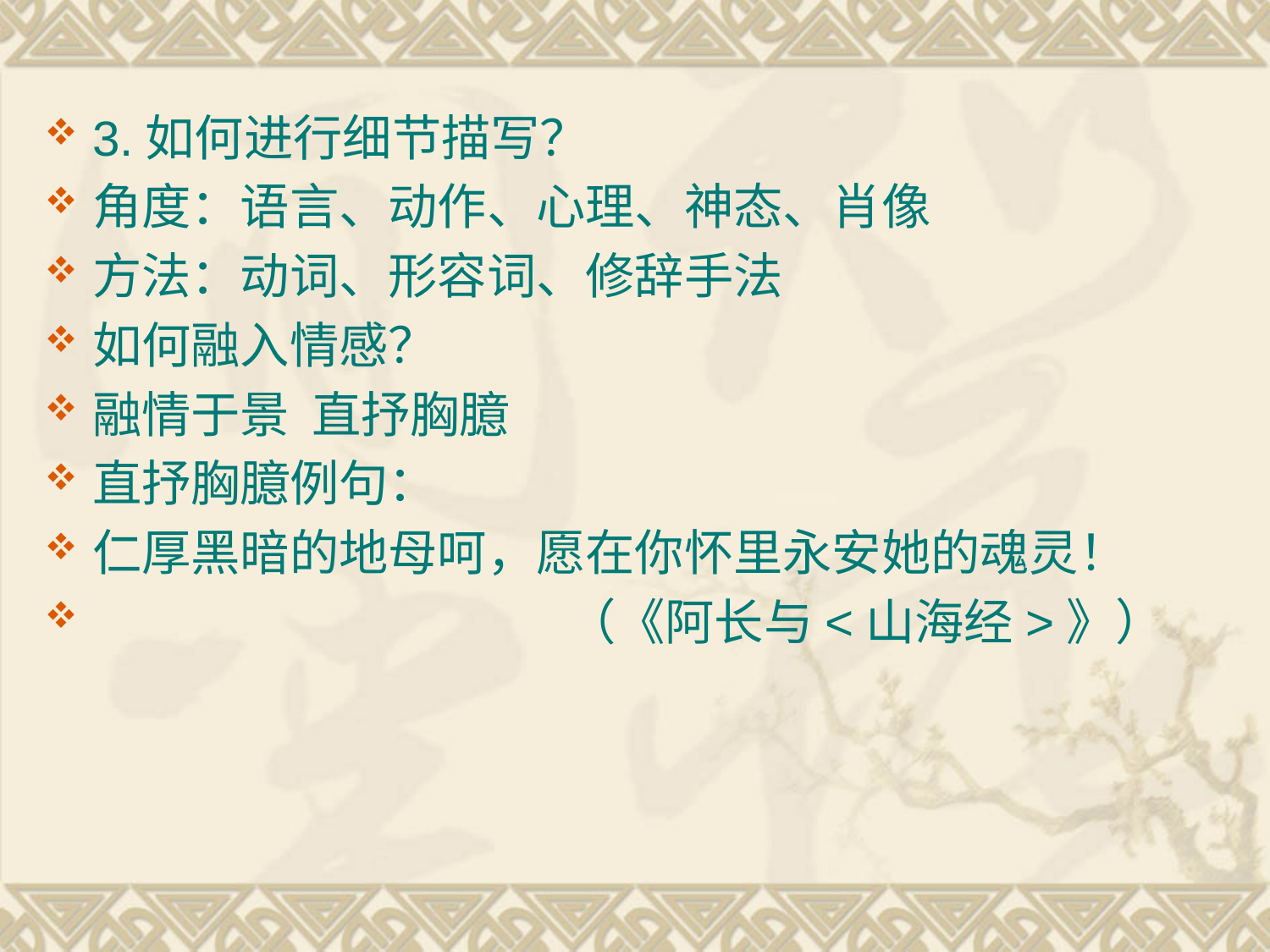

3.如何进行细节描写？
角度：语言、动作、心理、神态、肖像
方法：动词、形容词、修辞手法
如何融入情感？
融情于景  直抒胸臆
直抒胸臆例句：
仁厚黑暗的地母呵，愿在你怀里永安她的魂灵！
                                          （《阿长与<山海经>》）